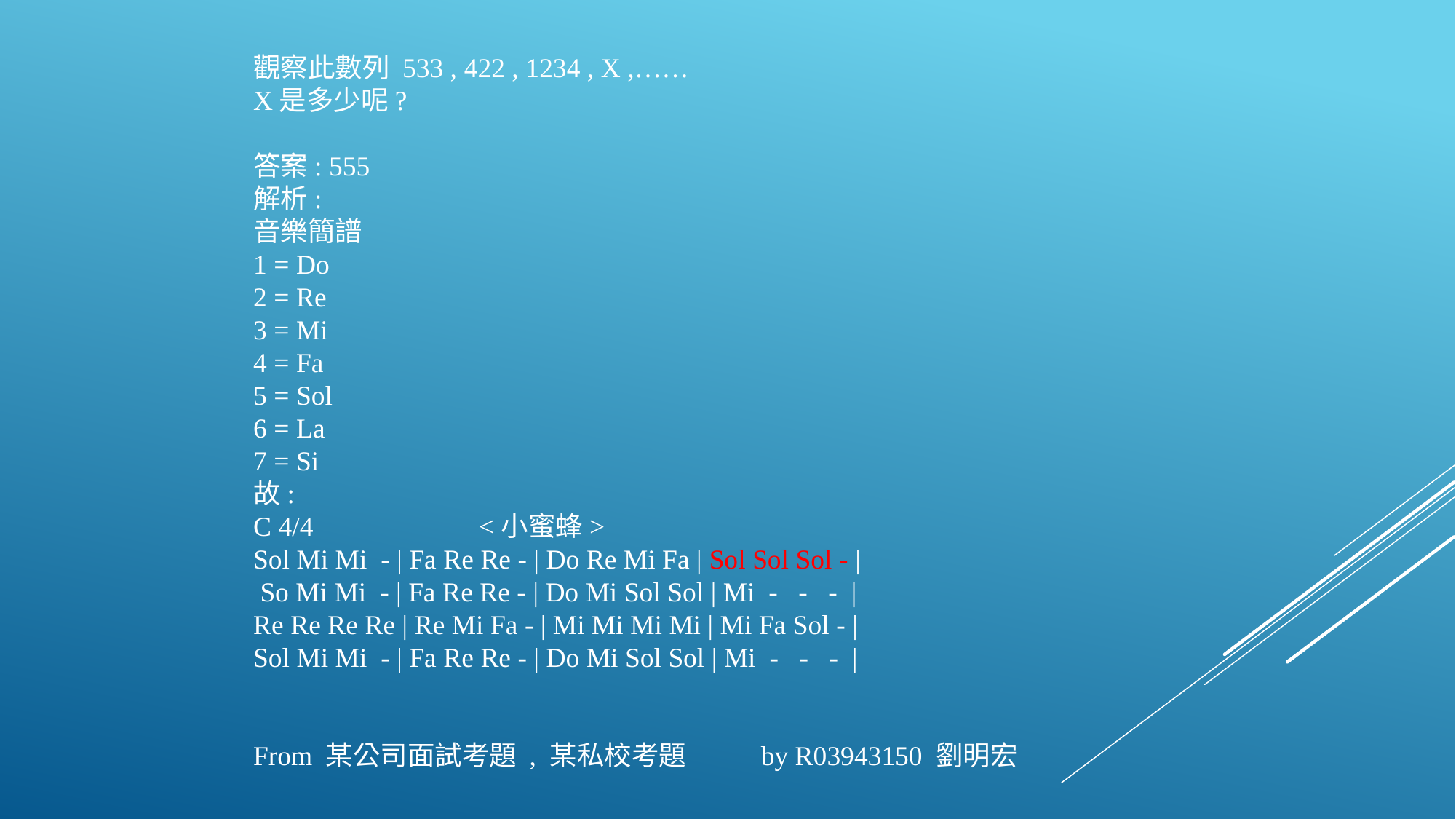

觀察此數列 533 , 422 , 1234 , X ,……
X是多少呢?

答案: 555
解析:
音樂簡譜
1 = Do
2 = Re
3 = Mi
4 = Fa
5 = Sol
6 = La
7 = Si
故:
C 4/4                        <小蜜蜂>
Sol Mi Mi  - | Fa Re Re - | Do Re Mi Fa | Sol Sol Sol - |
 So Mi Mi  - | Fa Re Re - | Do Mi Sol Sol | Mi  -   -   -  |
Re Re Re Re | Re Mi Fa - | Mi Mi Mi Mi | Mi Fa Sol - |
Sol Mi Mi  - | Fa Re Re - | Do Mi Sol Sol | Mi  -   -   -  |

From 某公司面試考題 , 某私校考題           by R03943150 劉明宏